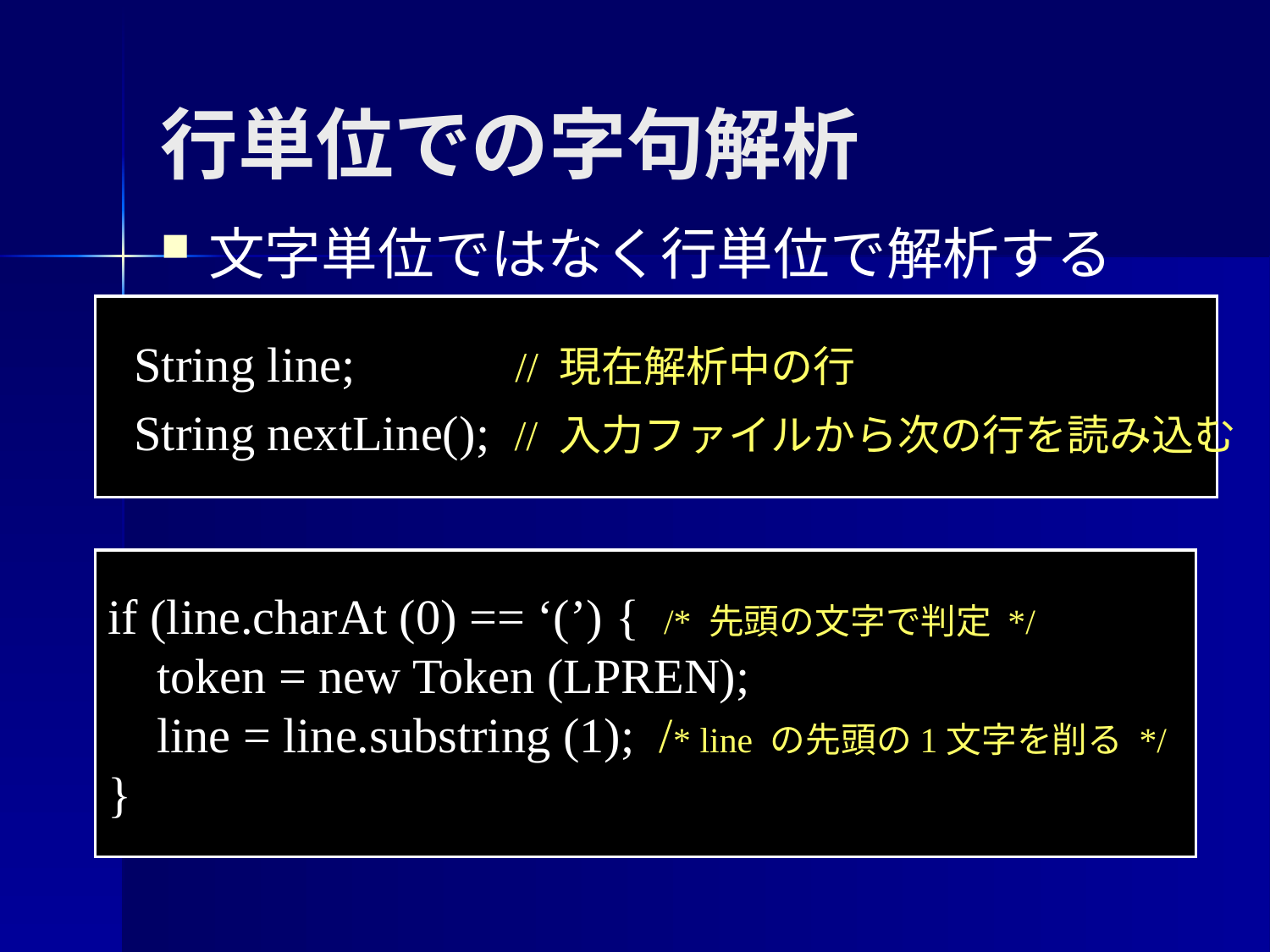

# 行単位での字句解析
文字単位ではなく行単位で解析する
String line;             // 現在解析中の行
String nextLine();  // 入力ファイルから次の行を読み込む
if (line.charAt (0) == ‘(’) {  /* 先頭の文字で判定 */
    token = new Token (LPREN);
    line = line.substring (1);  /* line の先頭の1文字を削る */
}